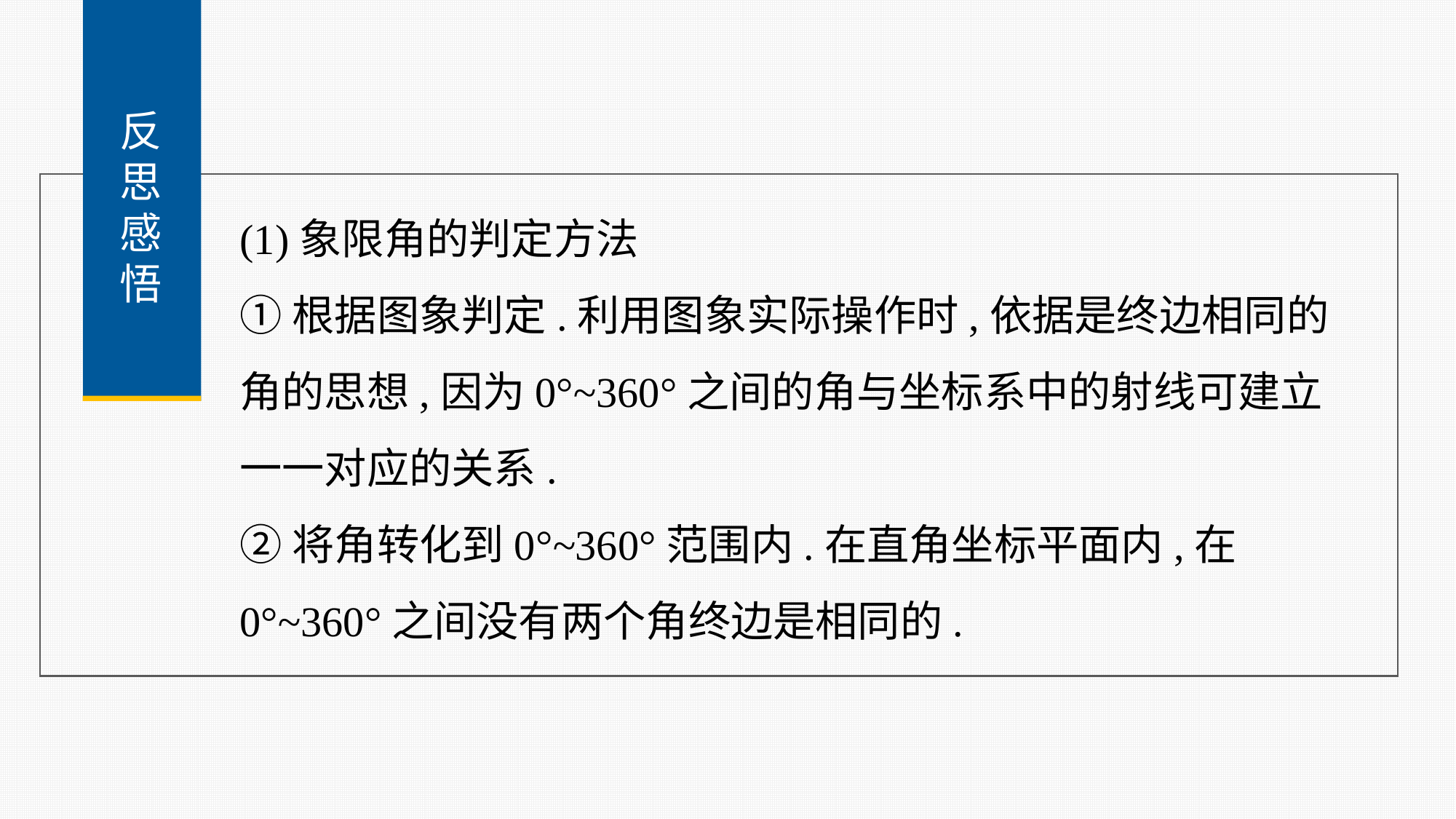

反
思
感
悟

(1)象限角的判定方法
①根据图象判定.利用图象实际操作时,依据是终边相同的角的思想,因为0°~360°之间的角与坐标系中的射线可建立一一对应的关系.
②将角转化到0°~360°范围内.在直角坐标平面内,在0°~360°之间没有两个角终边是相同的.